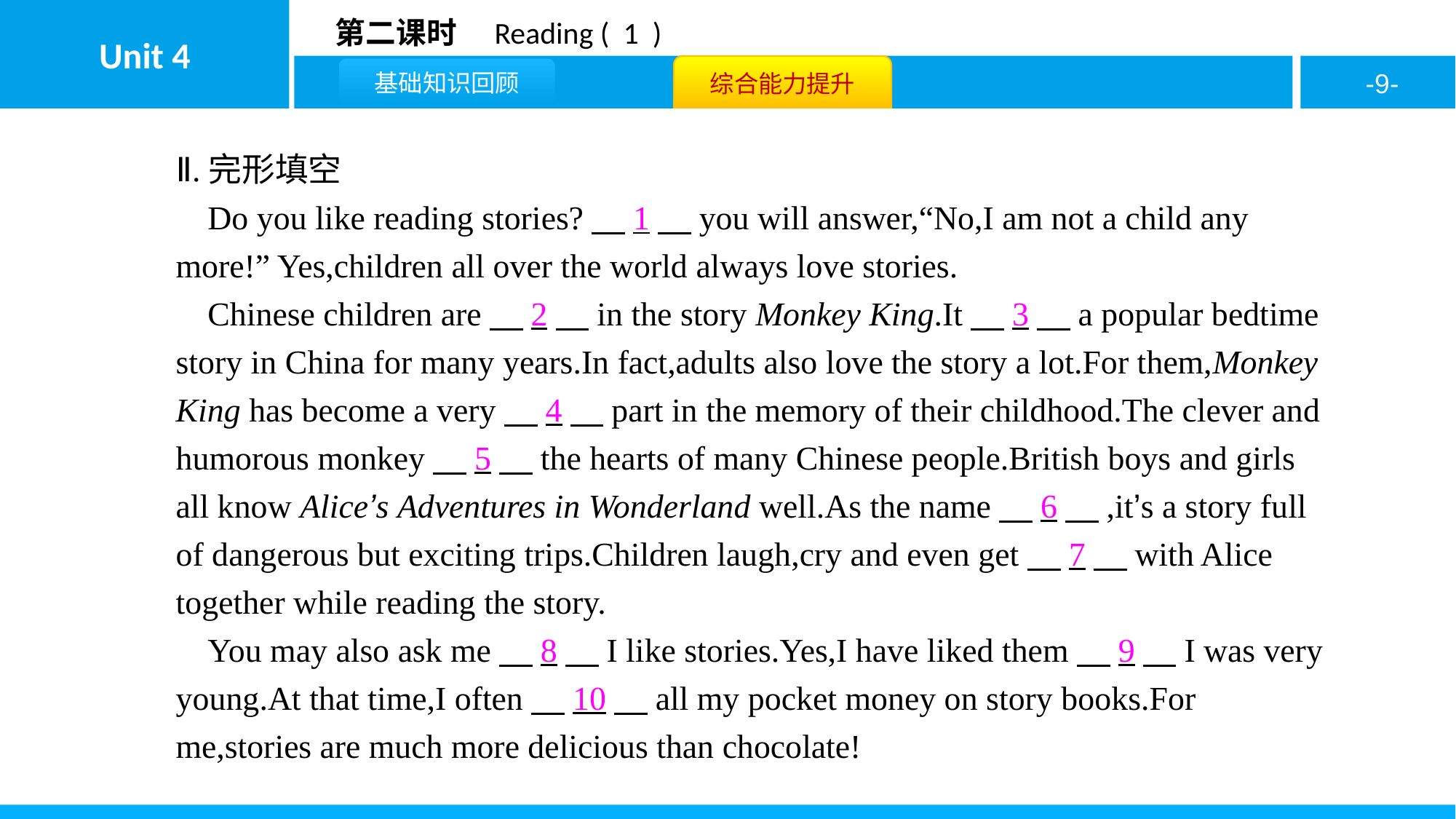

Ⅱ.完形填空
Do you like reading stories?　1　you will answer,“No,I am not a child any more!” Yes,children all over the world always love stories.
Chinese children are　2　in the story Monkey King.It　3　a popular bedtime story in China for many years.In fact,adults also love the story a lot.For them,Monkey King has become a very　4　part in the memory of their childhood.The clever and humorous monkey　5　the hearts of many Chinese people.British boys and girls all know Alice’s Adventures in Wonderland well.As the name　6　,it’s a story full of dangerous but exciting trips.Children laugh,cry and even get　7　with Alice together while reading the story.
You may also ask me　8　I like stories.Yes,I have liked them　9　I was very young.At that time,I often　10　all my pocket money on story books.For me,stories are much more delicious than chocolate!